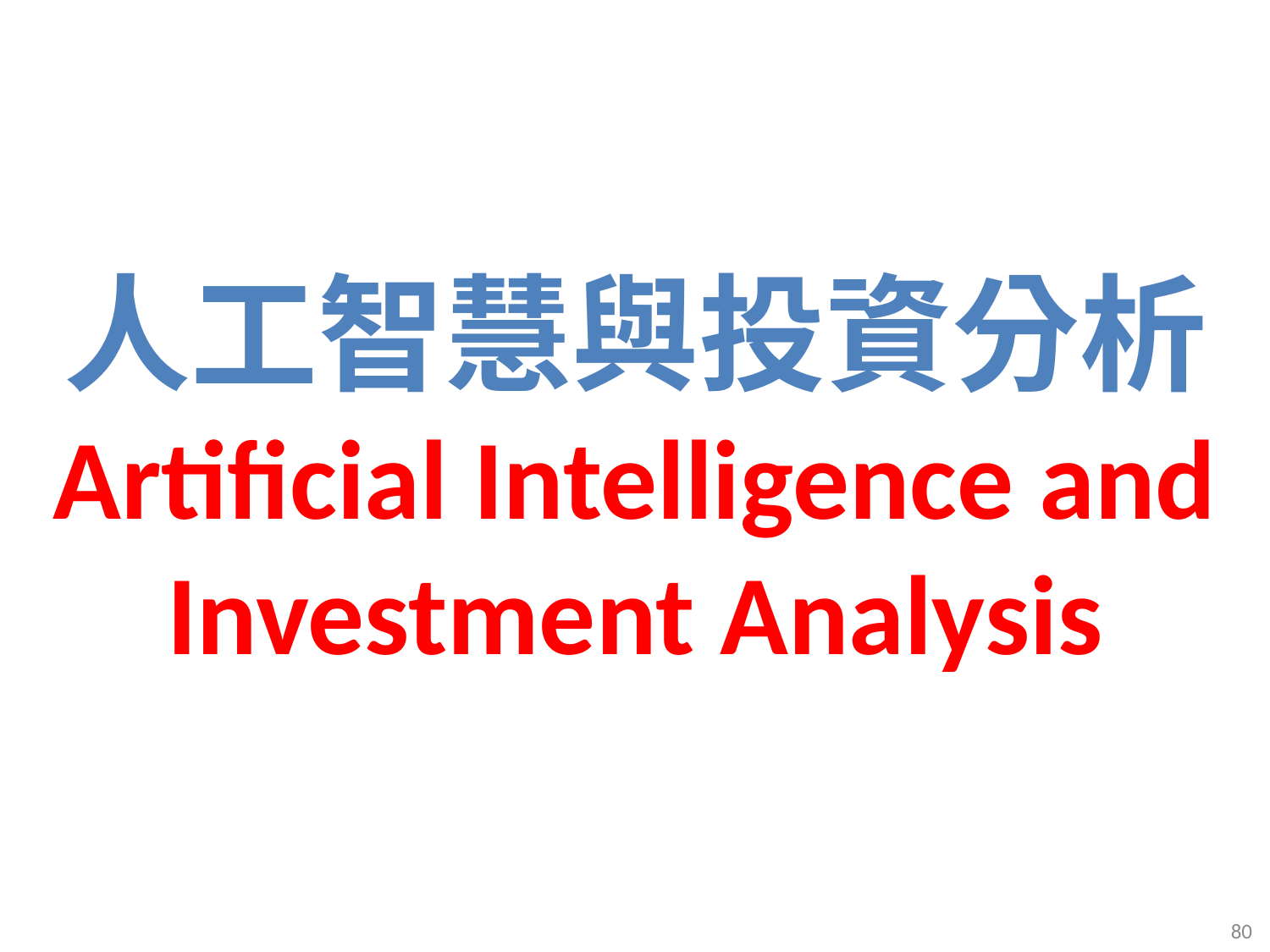

# 人工智慧與投資分析 Artificial Intelligence and Investment Analysis
80